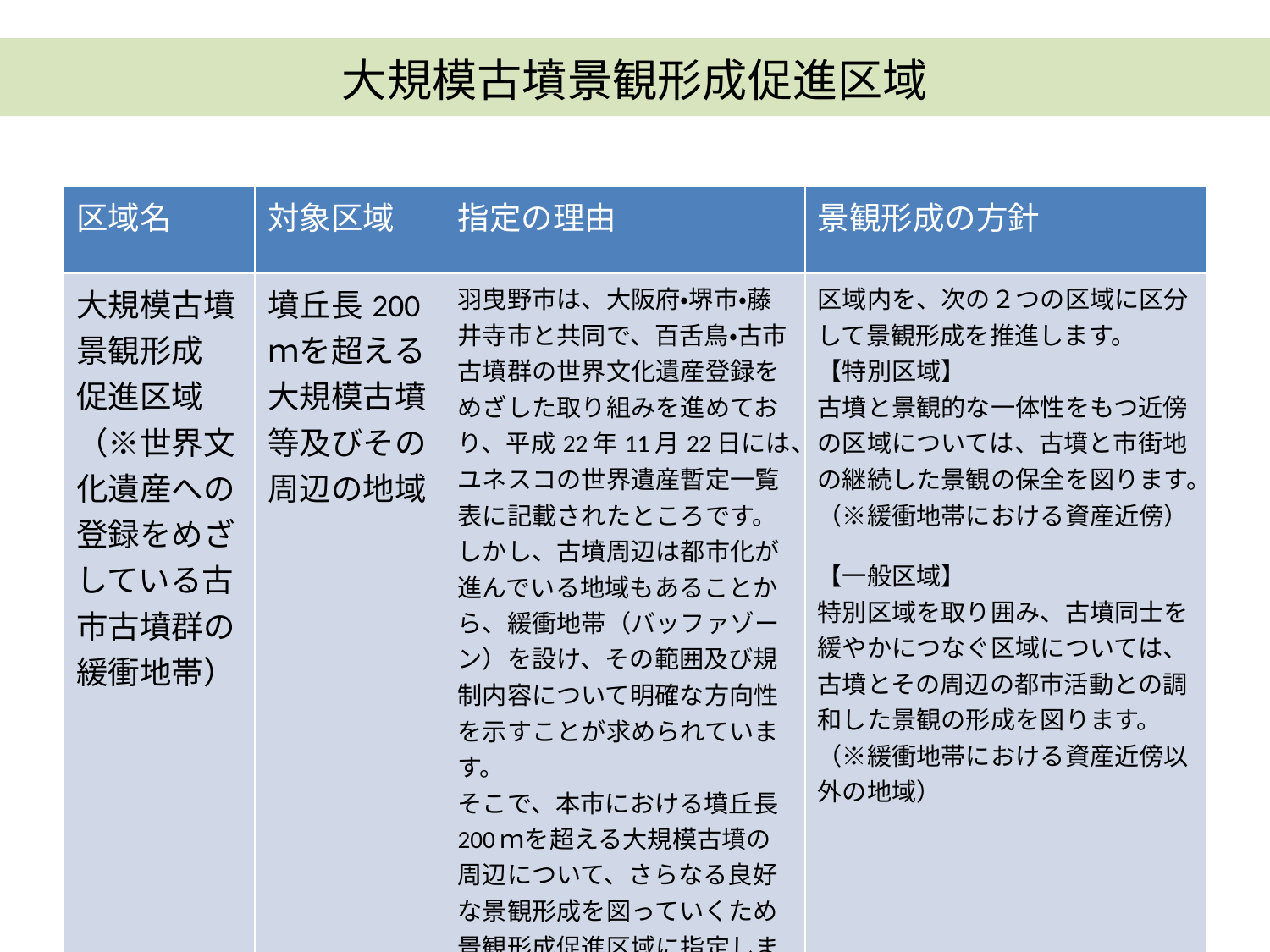

# 大規模古墳景観形成促進区域
| 区域名 | 対象区域 | 指定の理由 | 景観形成の方針 |
| --- | --- | --- | --- |
| 大規模古墳 景観形成 促進区域 （※世界文化遺産への登録をめざしている古市古墳群の緩衝地帯） | 墳丘長200ｍを超える大規模古墳等及びその周辺の地域 | 羽曳野市は、大阪府・堺市・藤井寺市と共同で、百舌鳥・古市古墳群の世界文化遺産登録をめざした取り組みを進めており、平成22年11月22日には、ユネスコの世界遺産暫定一覧表に記載されたところです。しかし、古墳周辺は都市化が進んでいる地域もあることから、緩衝地帯（バッファゾーン）を設け、その範囲及び規制内容について明確な方向性を示すことが求められています。 そこで、本市における墳丘長200ｍを超える大規模古墳の周辺について、さらなる良好な景観形成を図っていくため景観形成促進区域に指定します。 | 区域内を、次の２つの区域に区分して景観形成を推進します。 【特別区域】 古墳と景観的な一体性をもつ近傍の区域については、古墳と市街地の継続した景観の保全を図ります。 （※緩衝地帯における資産近傍） 【一般区域】 特別区域を取り囲み、古墳同士を緩やかにつなぐ区域については、古墳とその周辺の都市活動との調和した景観の形成を図ります。 （※緩衝地帯における資産近傍以外の地域） |